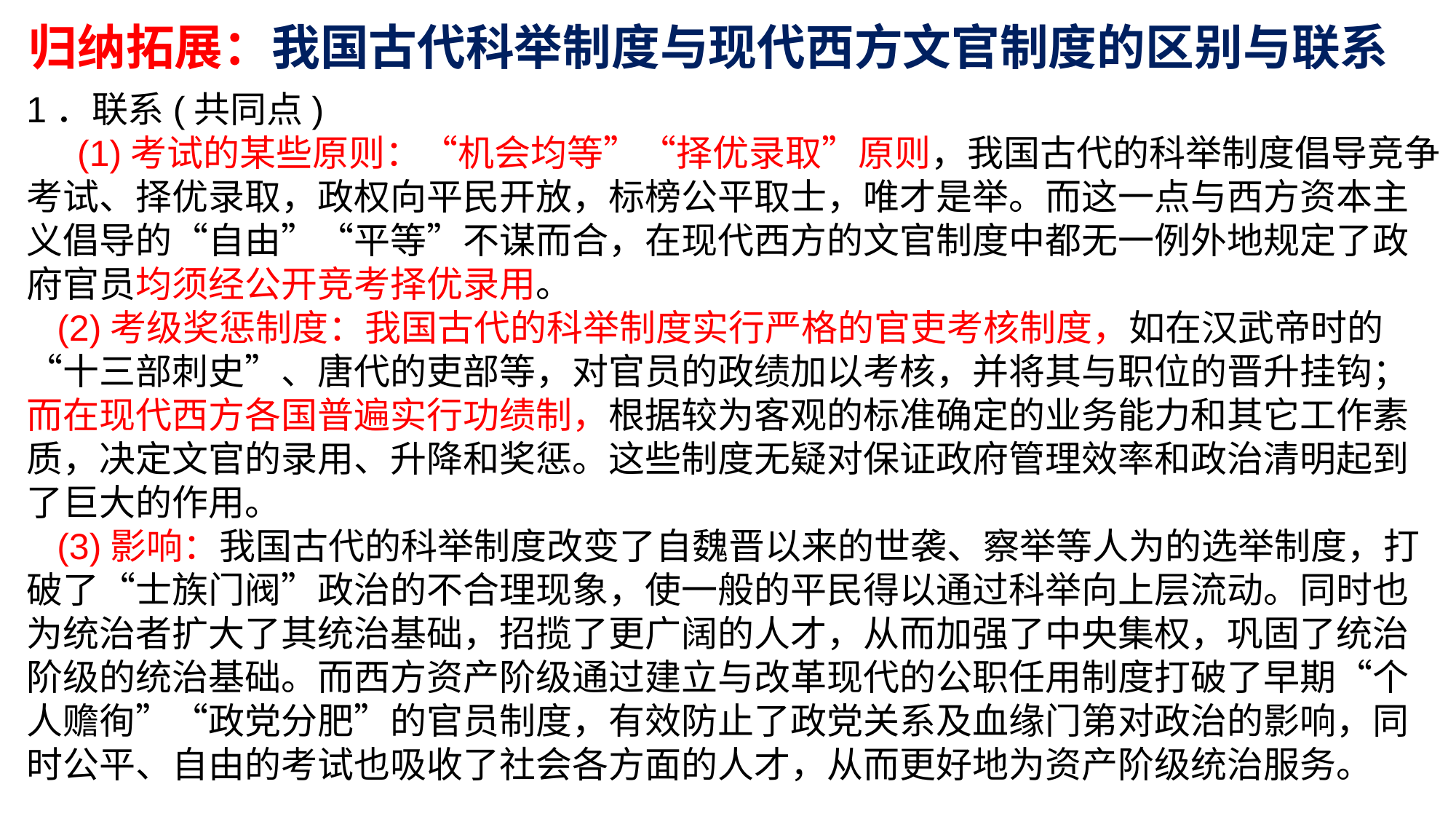

归纳拓展：我国古代科举制度与现代西方文官制度的区别与联系
1．联系(共同点)
     (1)考试的某些原则：“机会均等”“择优录取”原则，我国古代的科举制度倡导竞争考试、择优录取，政权向平民开放，标榜公平取士，唯才是举。而这一点与西方资本主义倡导的“自由”“平等”不谋而合，在现代西方的文官制度中都无一例外地规定了政府官员均须经公开竞考择优录用。
   (2)考级奖惩制度：我国古代的科举制度实行严格的官吏考核制度，如在汉武帝时的“十三部刺史”、唐代的吏部等，对官员的政绩加以考核，并将其与职位的晋升挂钩；而在现代西方各国普遍实行功绩制，根据较为客观的标准确定的业务能力和其它工作素质，决定文官的录用、升降和奖惩。这些制度无疑对保证政府管理效率和政治清明起到了巨大的作用。
   (3)影响：我国古代的科举制度改变了自魏晋以来的世袭、察举等人为的选举制度，打破了“士族门阀”政治的不合理现象，使一般的平民得以通过科举向上层流动。同时也为统治者扩大了其统治基础，招揽了更广阔的人才，从而加强了中央集权，巩固了统治阶级的统治基础。而西方资产阶级通过建立与改革现代的公职任用制度打破了早期“个人赡徇”“政党分肥”的官员制度，有效防止了政党关系及血缘门第对政治的影响，同时公平、自由的考试也吸收了社会各方面的人才，从而更好地为资产阶级统治服务。